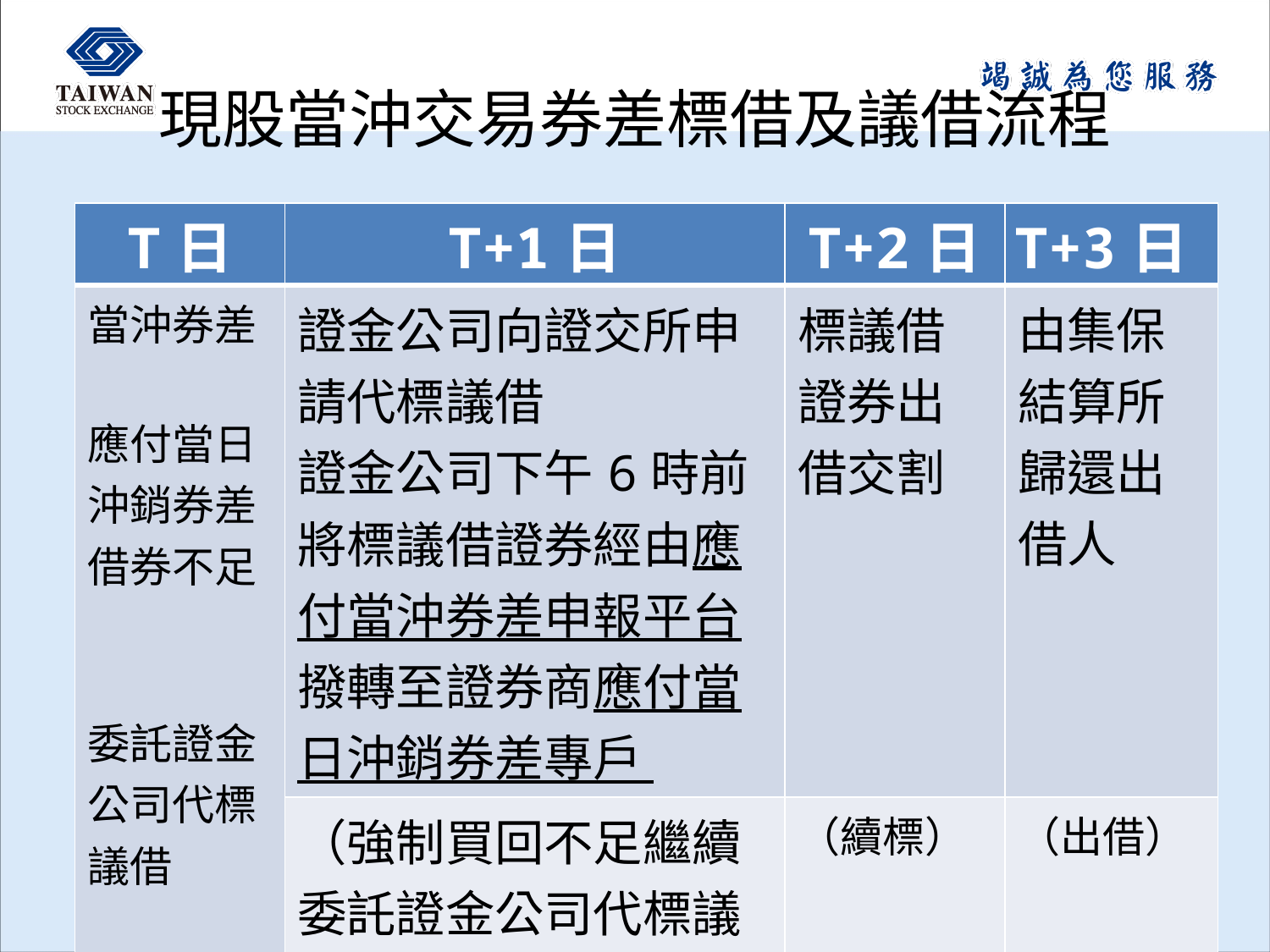

# 現股當沖交易券差標借及議借流程
| T日 | T+1日 | T+2日 | T+3日 |
| --- | --- | --- | --- |
| 當沖券差 應付當日沖銷券差借券不足 委託證金公司代標議借 | 證金公司向證交所申請代標議借 證金公司下午6時前將標議借證券經由應付當沖券差申報平台撥轉至證券商應付當日沖銷券差專戶 | 標議借證券出借交割 | 由集保結算所歸還出借人 |
|  | （強制買回不足繼續委託證金公司代標議借） | （續標） | （出借） |